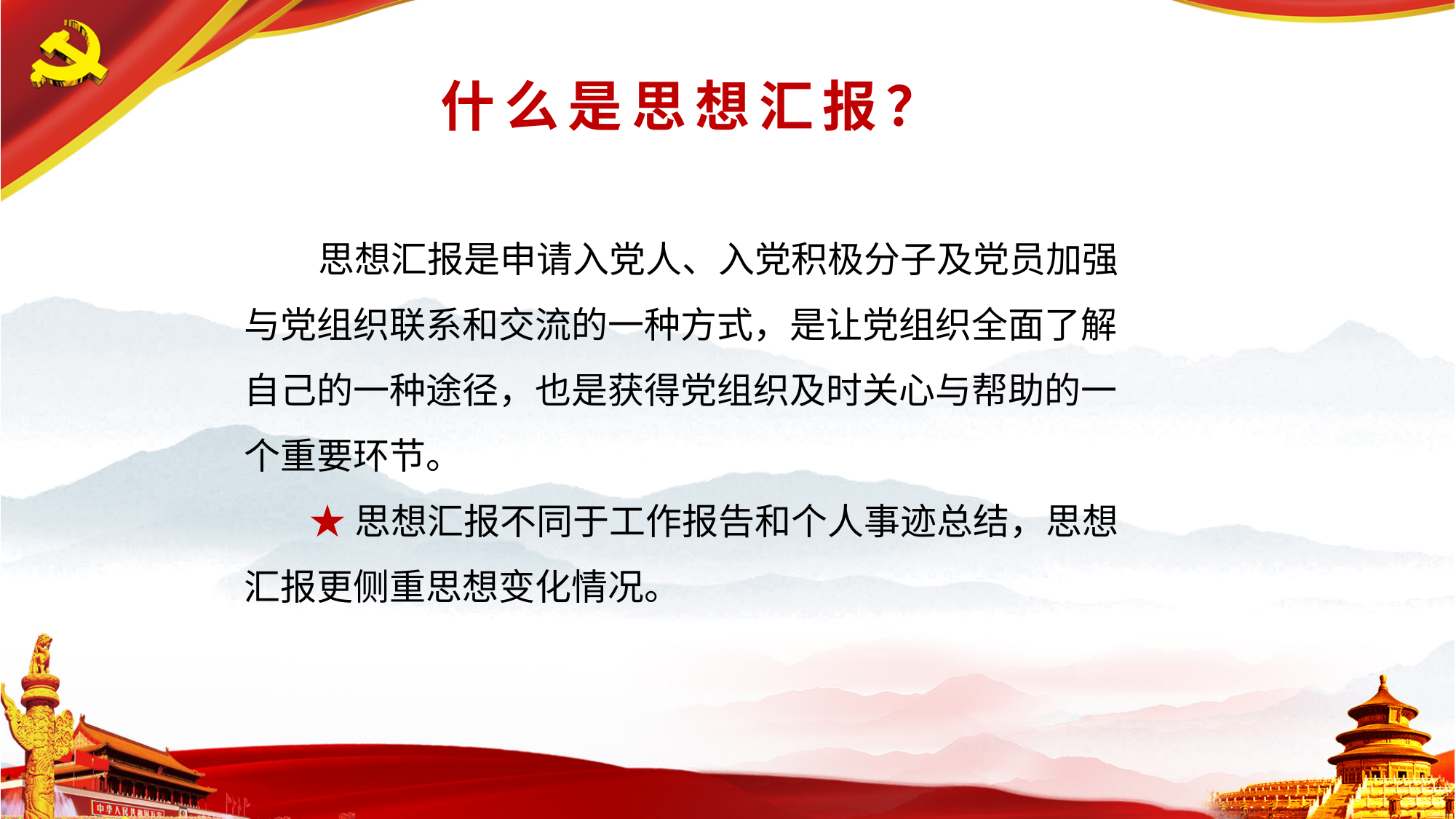

# 什么是思想汇报？
        思想汇报是申请入党人、入党积极分子及党员加强与党组织联系和交流的一种方式，是让党组织全面了解自己的一种途径，也是获得党组织及时关心与帮助的一个重要环节。
        ★思想汇报不同于工作报告和个人事迹总结，思想汇报更侧重思想变化情况。